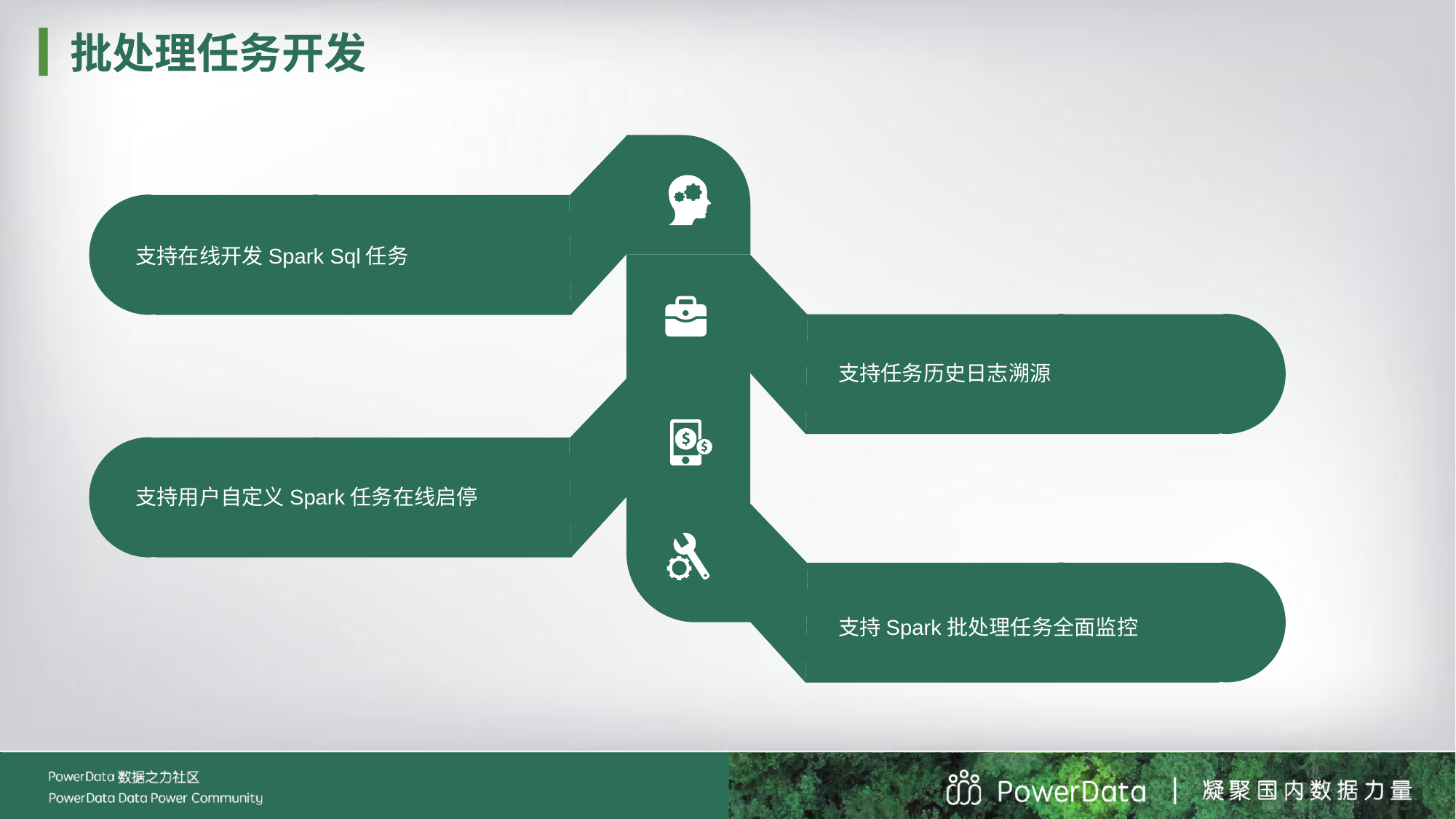

批处理任务开发

支持在线开发Spark Sql任务

支持任务历史日志溯源

支持用户自定义Spark任务在线启停

支持Spark批处理任务全面监控